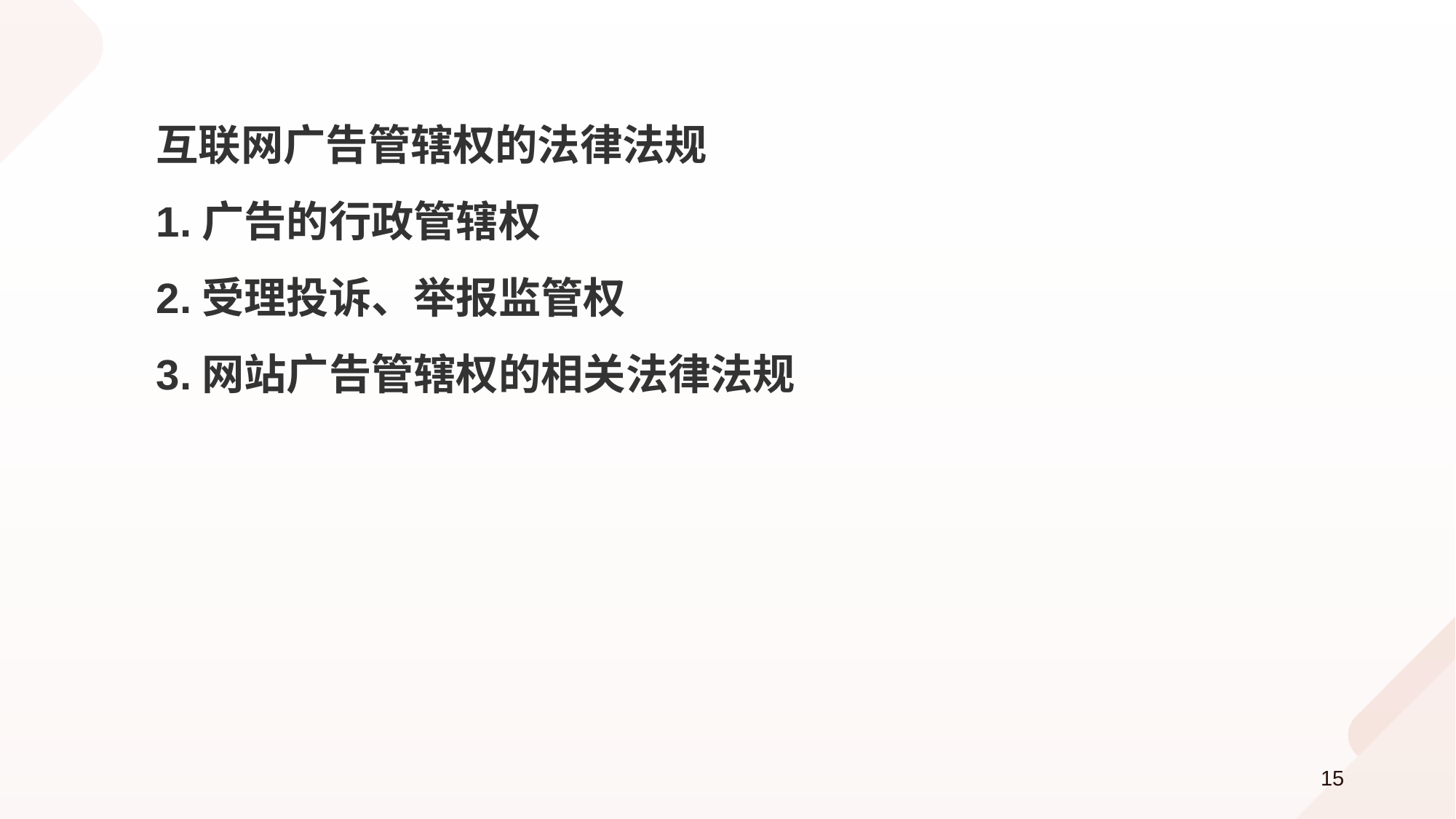

互联网广告管辖权的法律法规
1.广告的行政管辖权
2.受理投诉、举报监管权
3.网站广告管辖权的相关法律法规

15